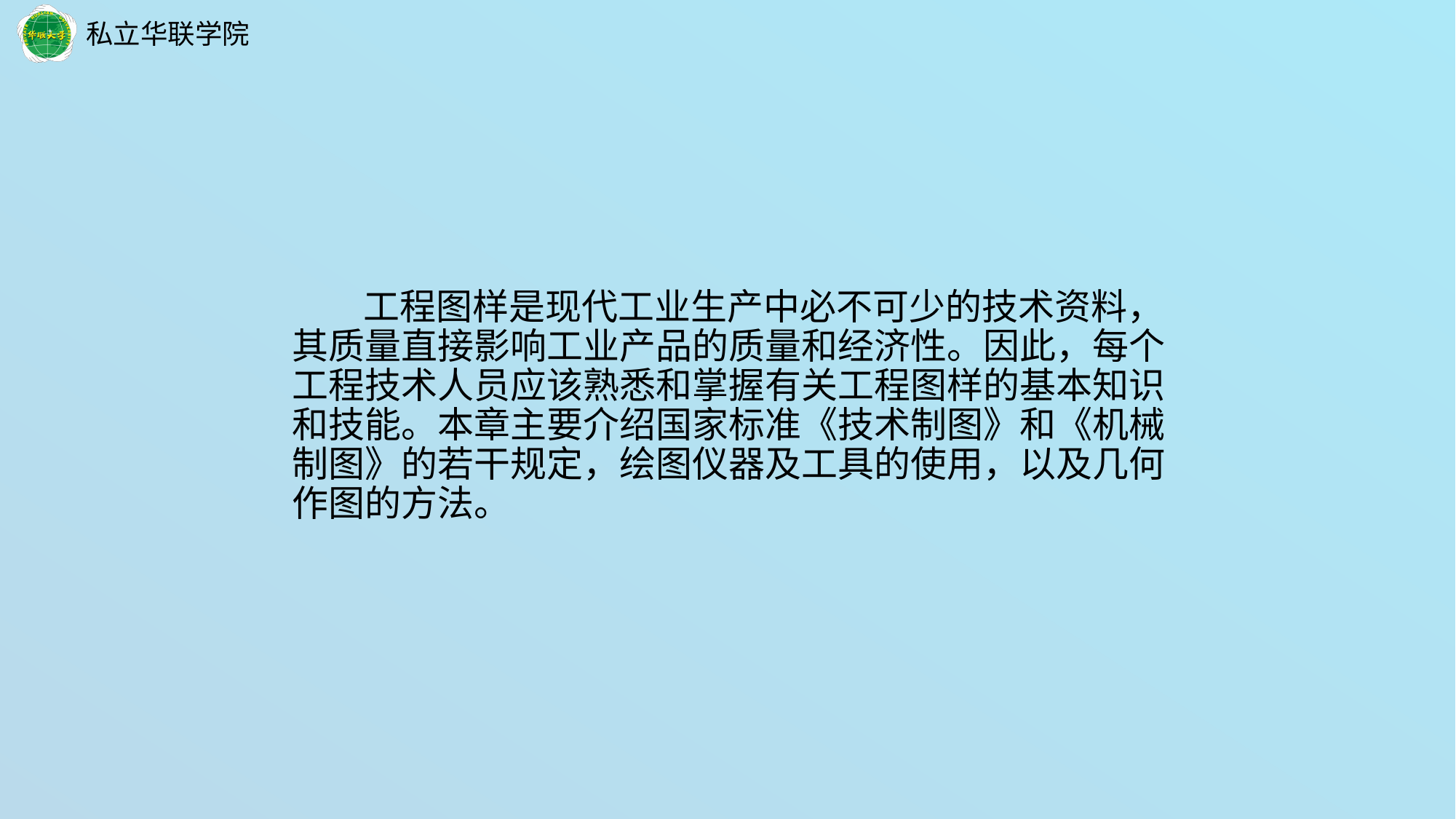

工程图样是现代工业生产中必不可少的技术资料，其质量直接影响工业产品的质量和经济性。因此，每个工程技术人员应该熟悉和掌握有关工程图样的基本知识和技能。本章主要介绍国家标准《技术制图》和《机械制图》的若干规定，绘图仪器及工具的使用，以及几何作图的方法。